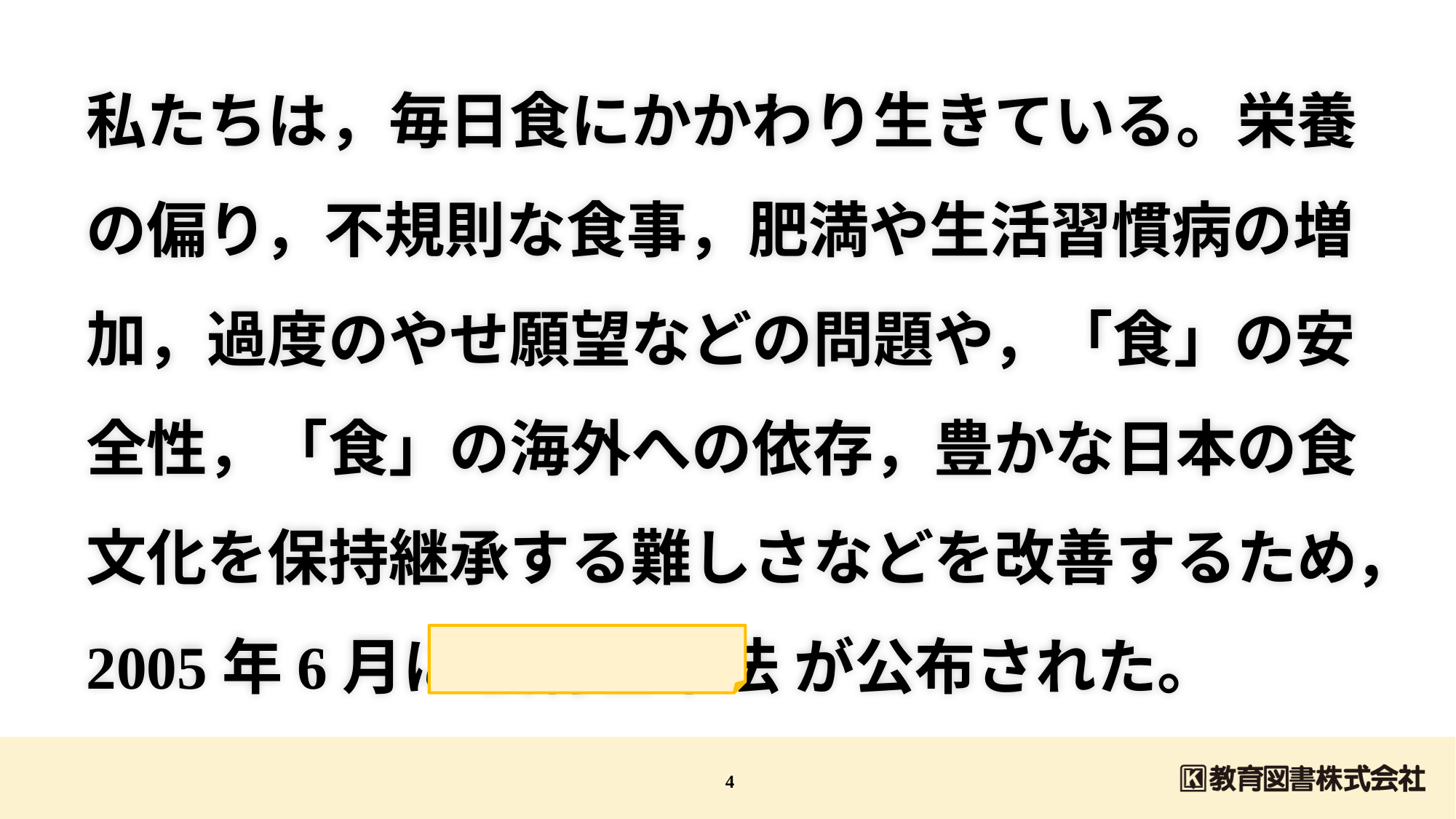

私たちは，毎日食にかかわり生きている。栄養の偏り，不規則な食事，肥満や生活習慣病の増加，過度のやせ願望などの問題や，「食」の安全性，「食」の海外への依存，豊かな日本の食文化を保持継承する難しさなどを改善するため，2005年6月に 食育基本法 が公布された。

4